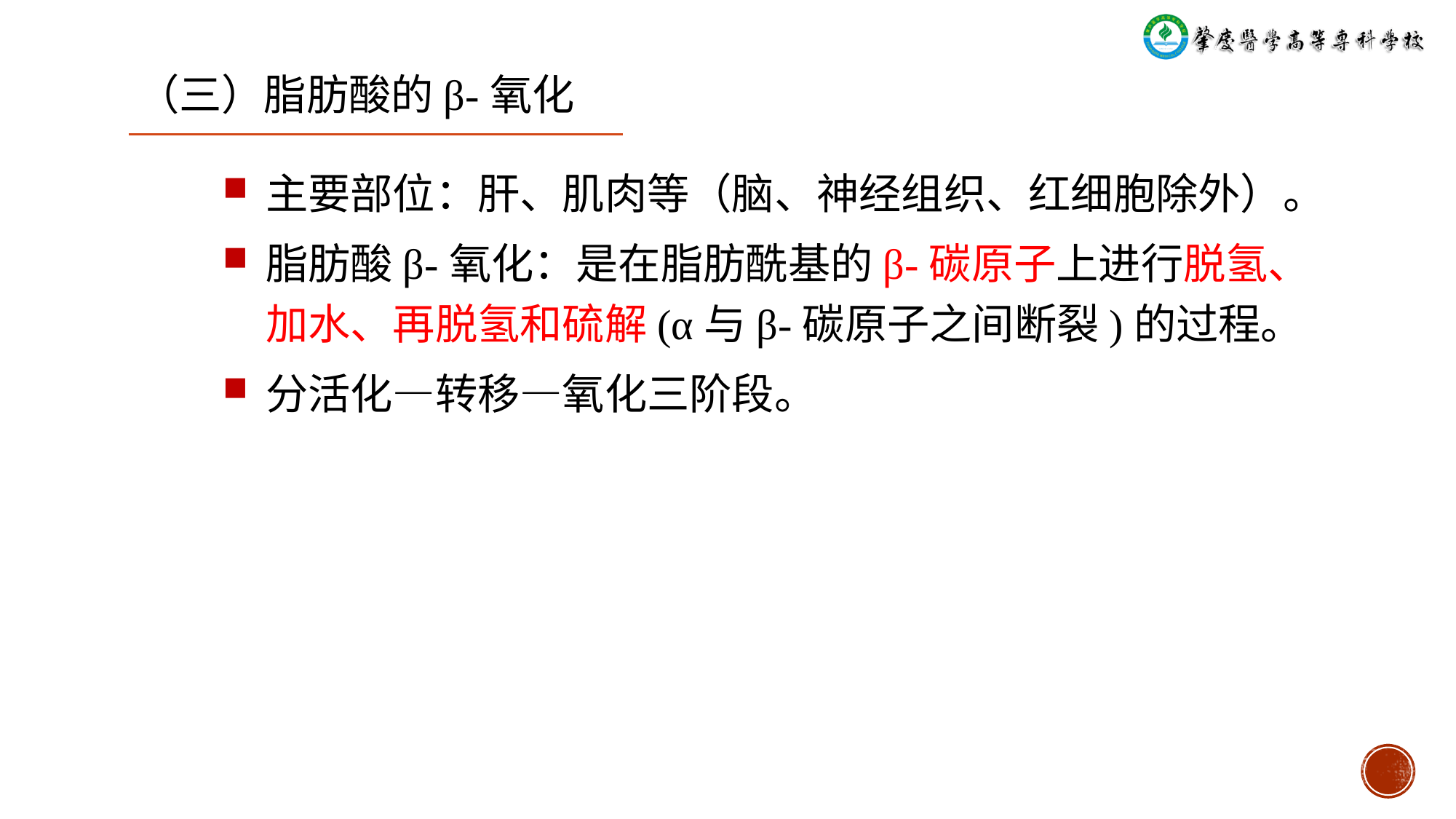

# （三）脂肪酸的β-氧化
主要部位：肝、肌肉等（脑、神经组织、红细胞除外）。
脂肪酸β-氧化：是在脂肪酰基的β-碳原子上进行脱氢、加水、再脱氢和硫解(α与β-碳原子之间断裂)的过程。
分活化—转移—氧化三阶段。